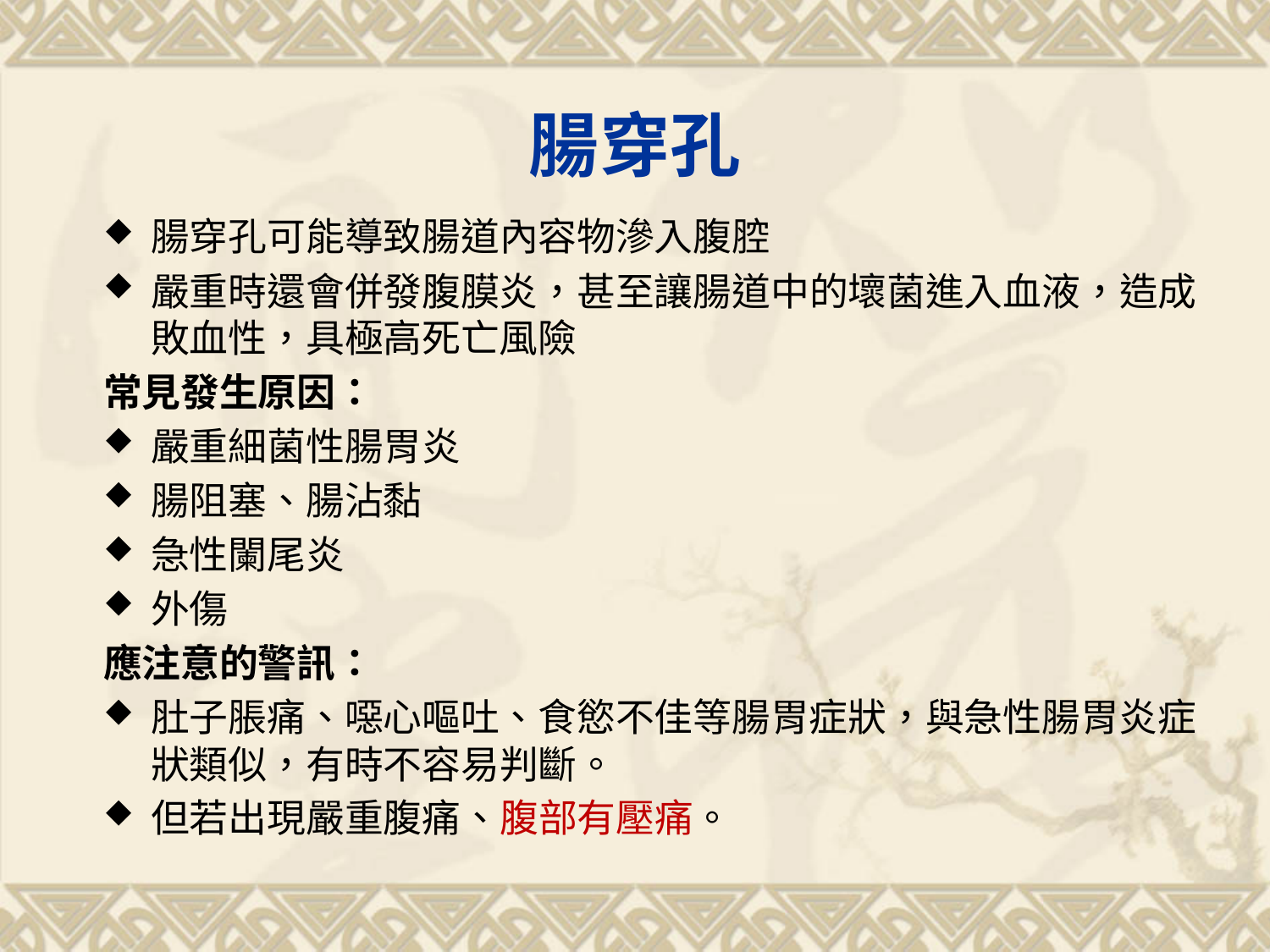

# 腸穿孔
腸穿孔可能導致腸道內容物滲入腹腔
嚴重時還會併發腹膜炎，甚至讓腸道中的壞菌進入血液，造成敗血性，具極高死亡風險
常見發生原因：
嚴重細菌性腸胃炎
腸阻塞、腸沾黏
急性闌尾炎
外傷
應注意的警訊：
肚子脹痛、噁心嘔吐、食慾不佳等腸胃症狀，與急性腸胃炎症狀類似，有時不容易判斷。
但若出現嚴重腹痛、腹部有壓痛。